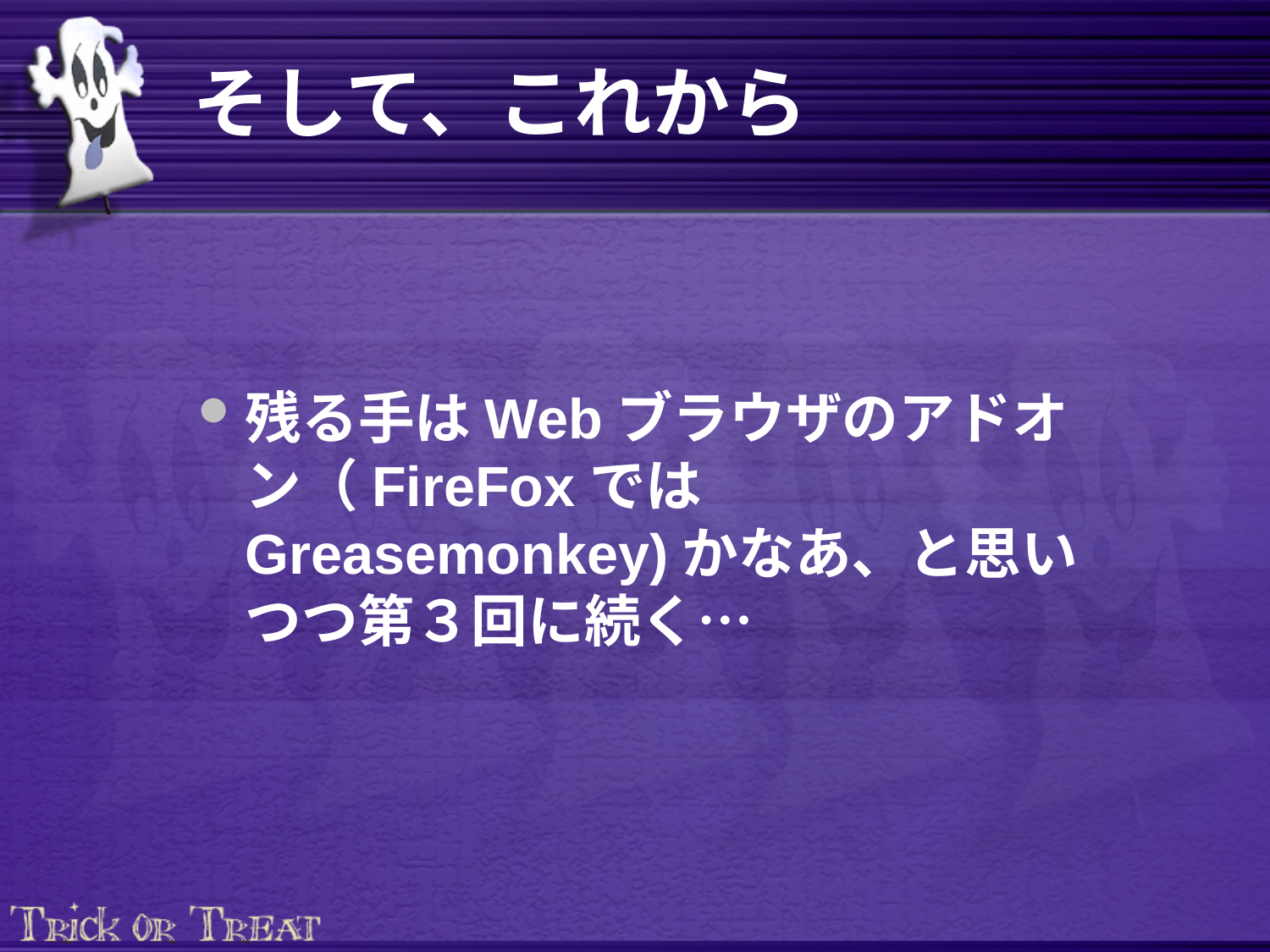

# そして、これから
残る手はWebブラウザのアドオン（FireFoxではGreasemonkey)かなあ、と思いつつ第３回に続く…